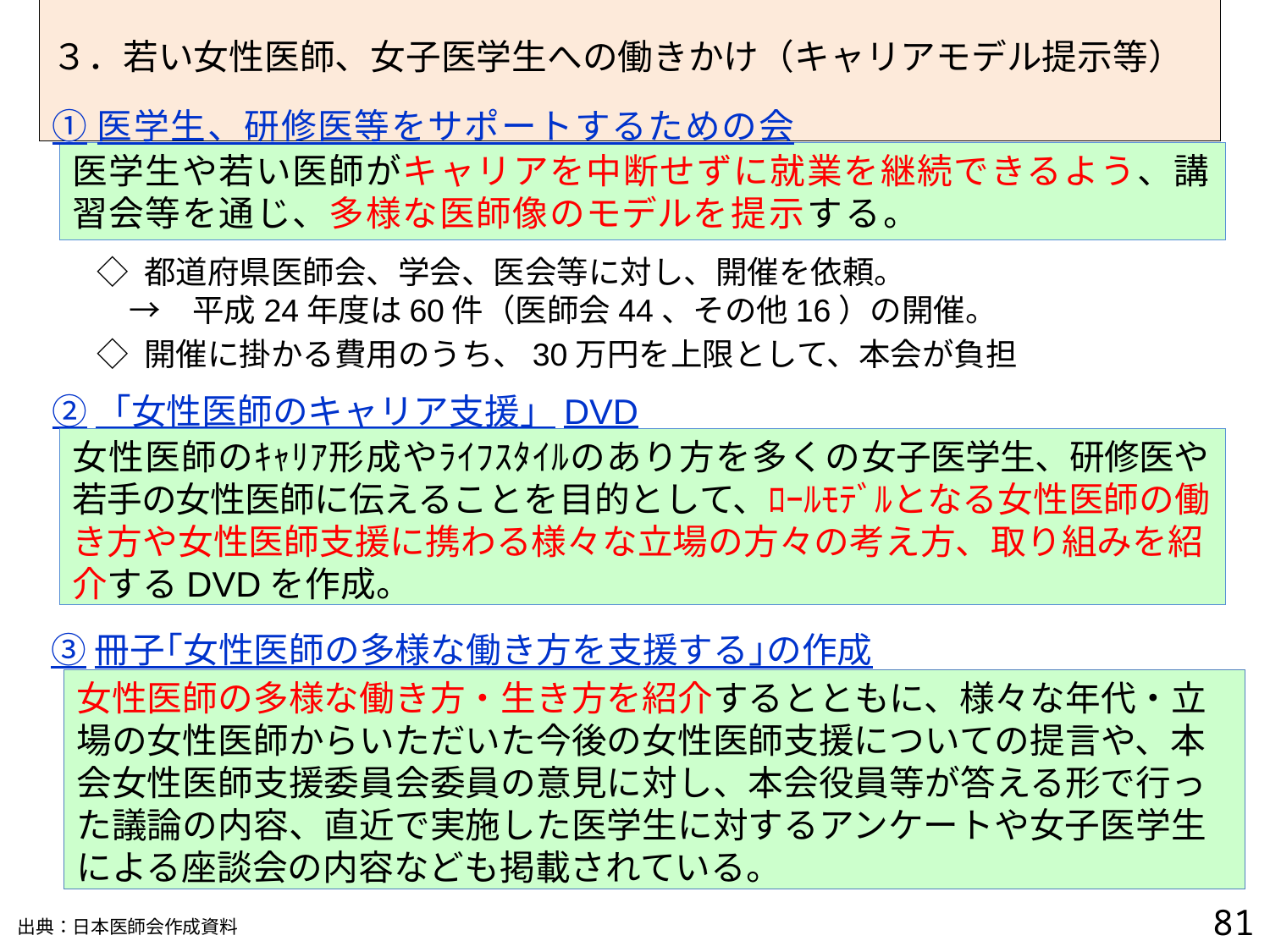

# ３．若い女性医師、女子医学生への働きかけ（キャリアモデル提示等）
①医学生、研修医等をサポートするための会
医学生や若い医師がキャリアを中断せずに就業を継続できるよう、講習会等を通じ、多様な医師像のモデルを提示する。
◇ 都道府県医師会、学会、医会等に対し、開催を依頼。
　→　平成24年度は60件（医師会44、その他16）の開催。
◇ 開催に掛かる費用のうち、30万円を上限として、本会が負担
②「女性医師のキャリア支援」DVD
女性医師のｷｬﾘｱ形成やﾗｲﾌｽﾀｲﾙのあり方を多くの女子医学生、研修医や若手の女性医師に伝えることを目的として、ﾛｰﾙﾓﾃﾞﾙとなる女性医師の働き方や女性医師支援に携わる様々な立場の方々の考え方、取り組みを紹介するDVDを作成。
③冊子｢女性医師の多様な働き方を支援する｣の作成
女性医師の多様な働き方・生き方を紹介するとともに、様々な年代・立場の女性医師からいただいた今後の女性医師支援についての提言や、本会女性医師支援委員会委員の意見に対し、本会役員等が答える形で行った議論の内容、直近で実施した医学生に対するアンケートや女子医学生による座談会の内容なども掲載されている。
81
出典：日本医師会作成資料